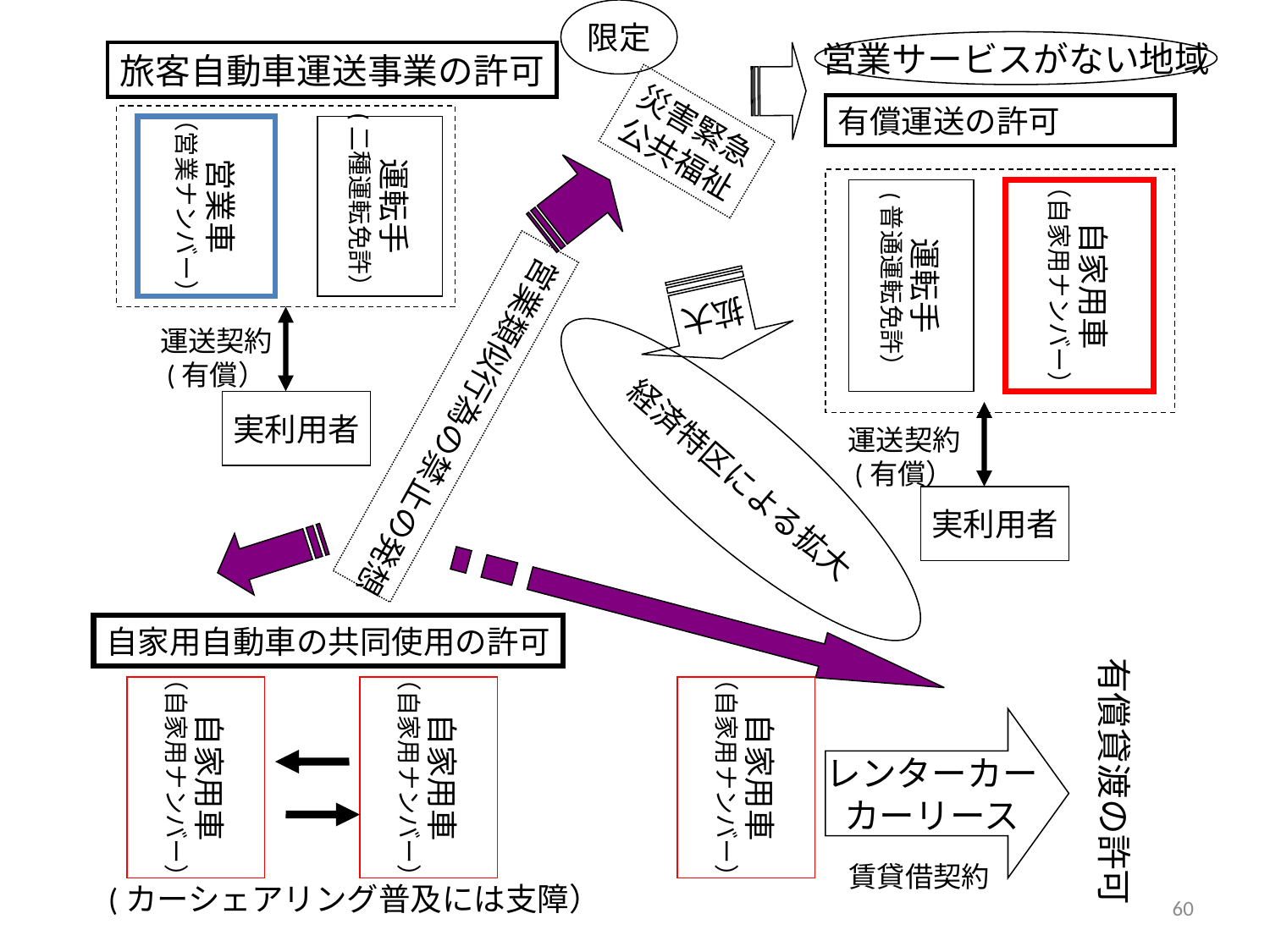

限定
営業サービスがない地域
旅客自動車運送事業の許可

災害緊急
公共福祉
有償運送の許可

営業車
（営業ナンバー）
運転手
(二種運転免許）

運転手
(普通運転免許）
自家用車
（自家用ナンバー）
営業類似行為の禁止の発想
拡大

運送契約
(有償）
実利用者

経済特区による拡大
運送契約
(有償）
実利用者

自家用自動車の共同使用の許可
有償貸渡の許可
自家用車
（自家用ナンバー）
自家用車
（自家用ナンバー）
自家用車
（自家用ナンバー）
レンターカー
カーリース

賃貸借契約
(カーシェアリング普及には支障）
60